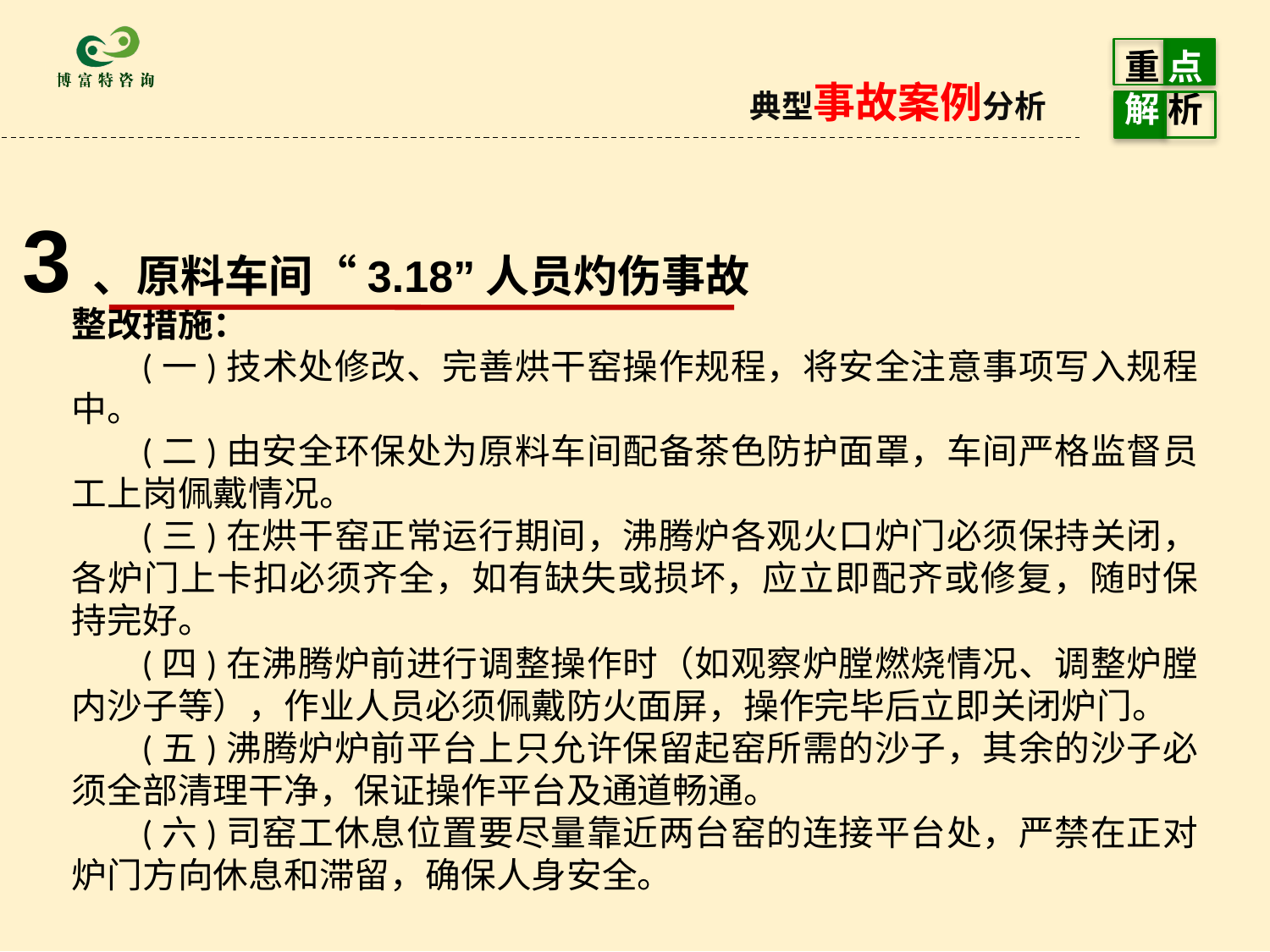

3、原料车间“3.18”人员灼伤事故

整改措施：
        (一)技术处修改、完善烘干窑操作规程，将安全注意事项写入规程中。
        (二)由安全环保处为原料车间配备茶色防护面罩，车间严格监督员工上岗佩戴情况。
        (三)在烘干窑正常运行期间，沸腾炉各观火口炉门必须保持关闭，各炉门上卡扣必须齐全，如有缺失或损坏，应立即配齐或修复，随时保持完好。
        (四)在沸腾炉前进行调整操作时（如观察炉膛燃烧情况、调整炉膛内沙子等），作业人员必须佩戴防火面屏，操作完毕后立即关闭炉门。
        (五)沸腾炉炉前平台上只允许保留起窑所需的沙子，其余的沙子必须全部清理干净，保证操作平台及通道畅通。
        (六)司窑工休息位置要尽量靠近两台窑的连接平台处，严禁在正对炉门方向休息和滞留，确保人身安全。